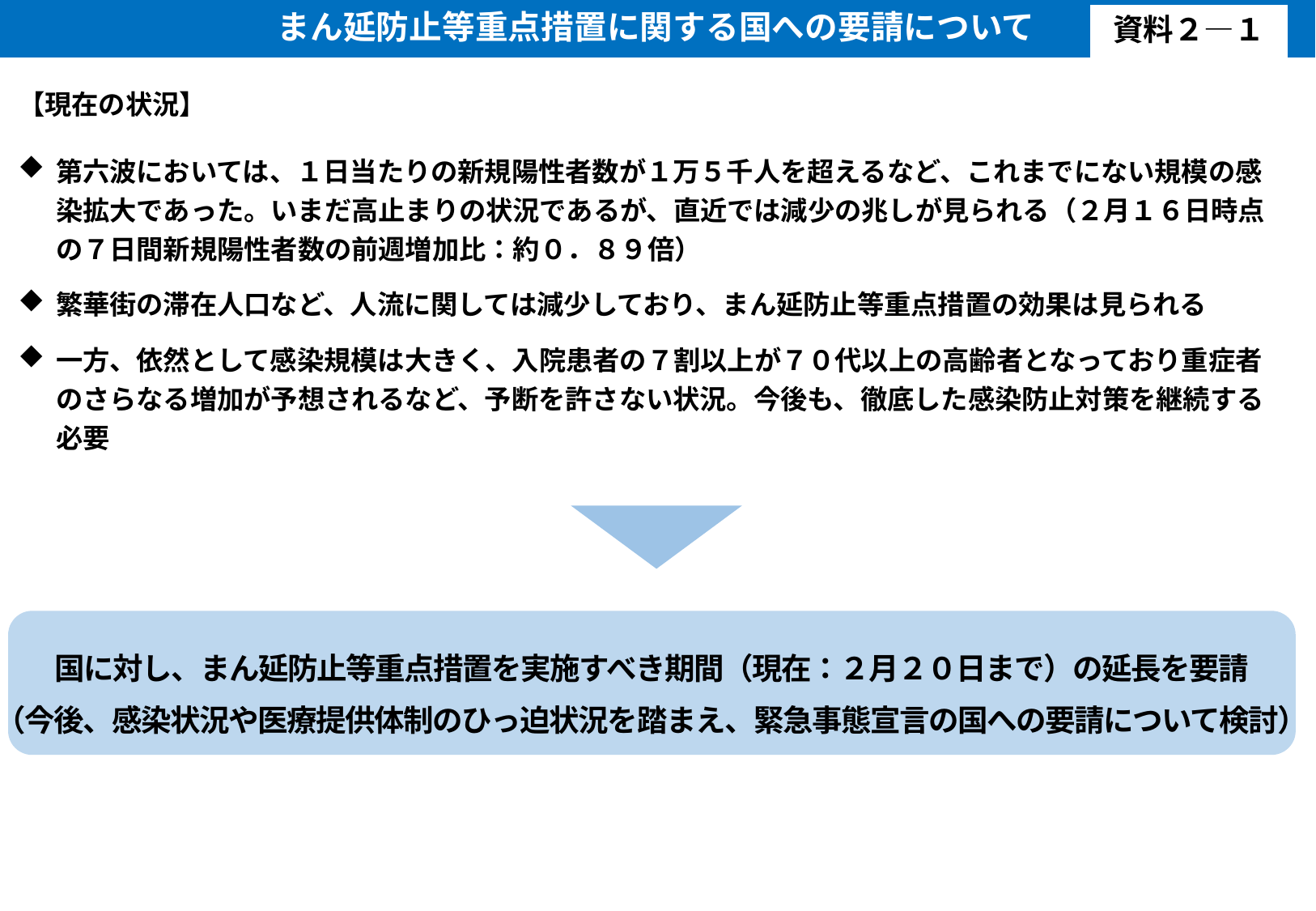

まん延防止等重点措置に関する国への要請について
資料２―１
【現在の状況】
第六波においては、１日当たりの新規陽性者数が１万５千人を超えるなど、これまでにない規模の感染拡大であった。いまだ高止まりの状況であるが、直近では減少の兆しが見られる（２月１６日時点の７日間新規陽性者数の前週増加比：約０．８９倍）
繁華街の滞在人口など、人流に関しては減少しており、まん延防止等重点措置の効果は見られる
一方、依然として感染規模は大きく、入院患者の７割以上が７０代以上の高齢者となっており重症者のさらなる増加が予想されるなど、予断を許さない状況。今後も、徹底した感染防止対策を継続する必要

国に対し、まん延防止等重点措置を実施すべき期間（現在：２月２０日まで）の延長を要請
（今後、感染状況や医療提供体制のひっ迫状況を踏まえ、緊急事態宣言の国への要請について検討）